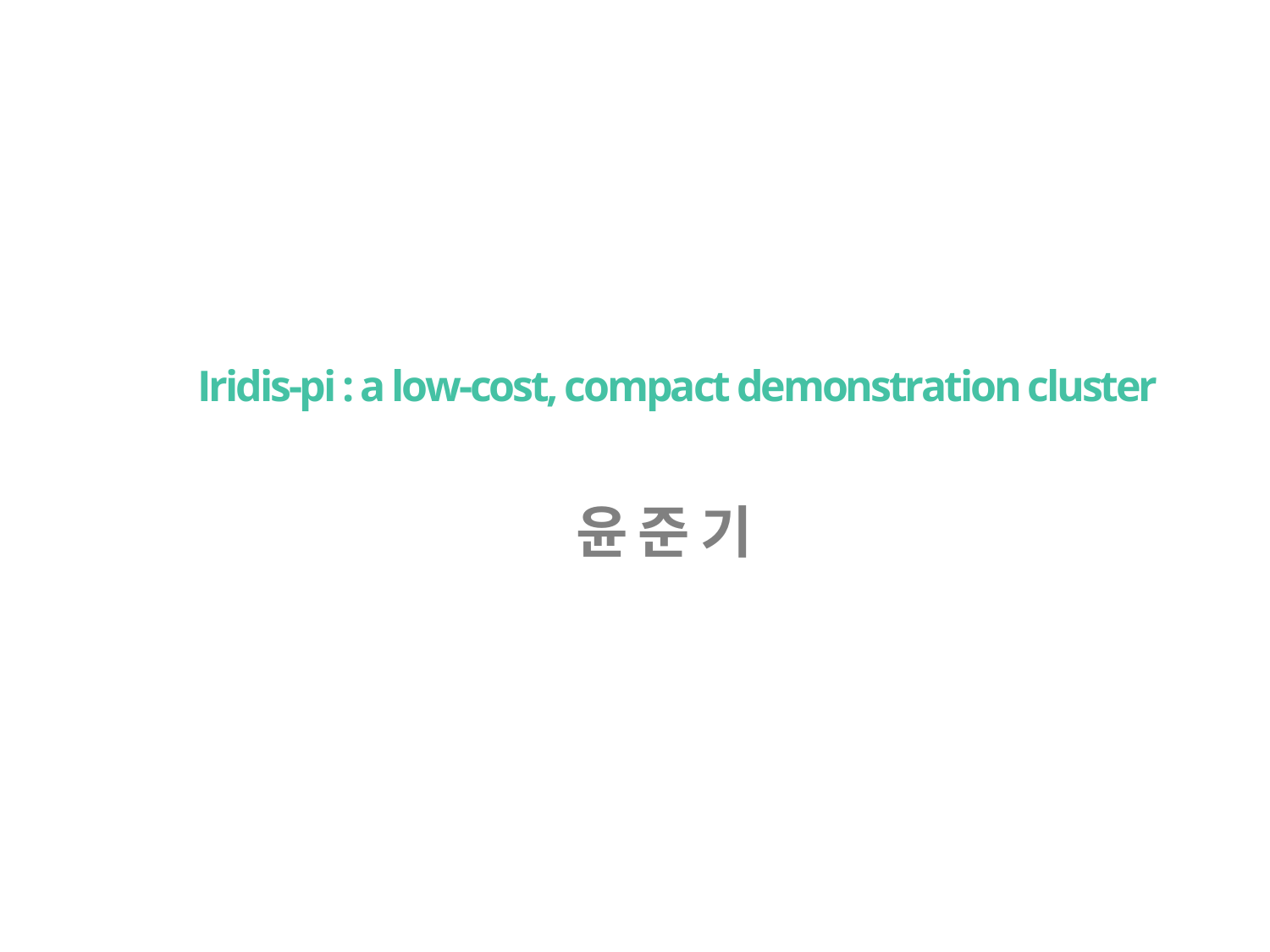

Iridis-pi : a low-cost, compact demonstration cluster
윤 준 기